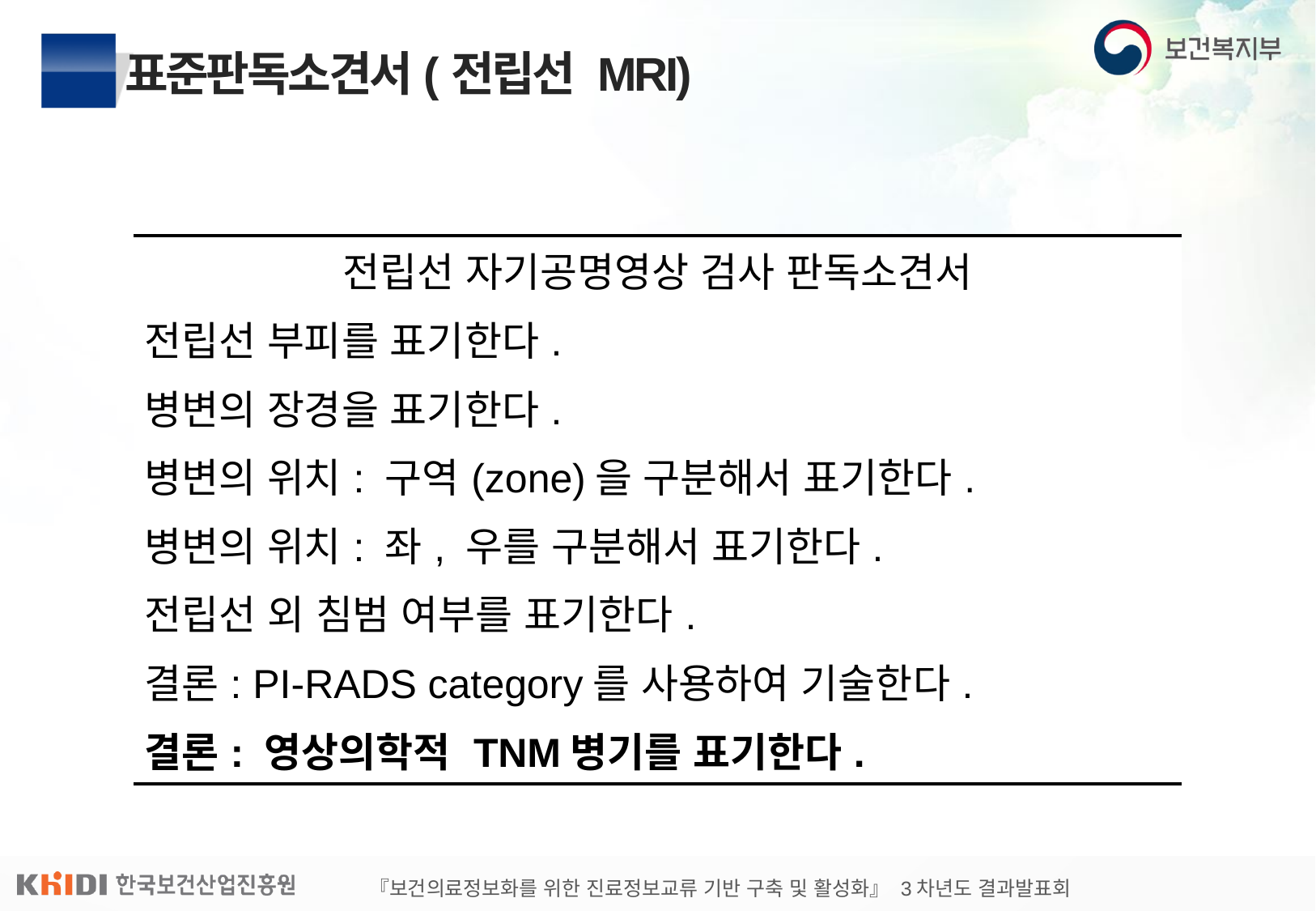

# 표준판독소견서(전립선 MRI)
| 전립선 자기공명영상 검사 판독소견서 |
| --- |
| 전립선 부피를 표기한다. |
| 병변의 장경을 표기한다. |
| 병변의 위치: 구역(zone)을 구분해서 표기한다. |
| 병변의 위치: 좌, 우를 구분해서 표기한다. |
| 전립선 외 침범 여부를 표기한다. |
| 결론: PI-RADS category를 사용하여 기술한다. |
| 결론: 영상의학적 TNM병기를 표기한다. |